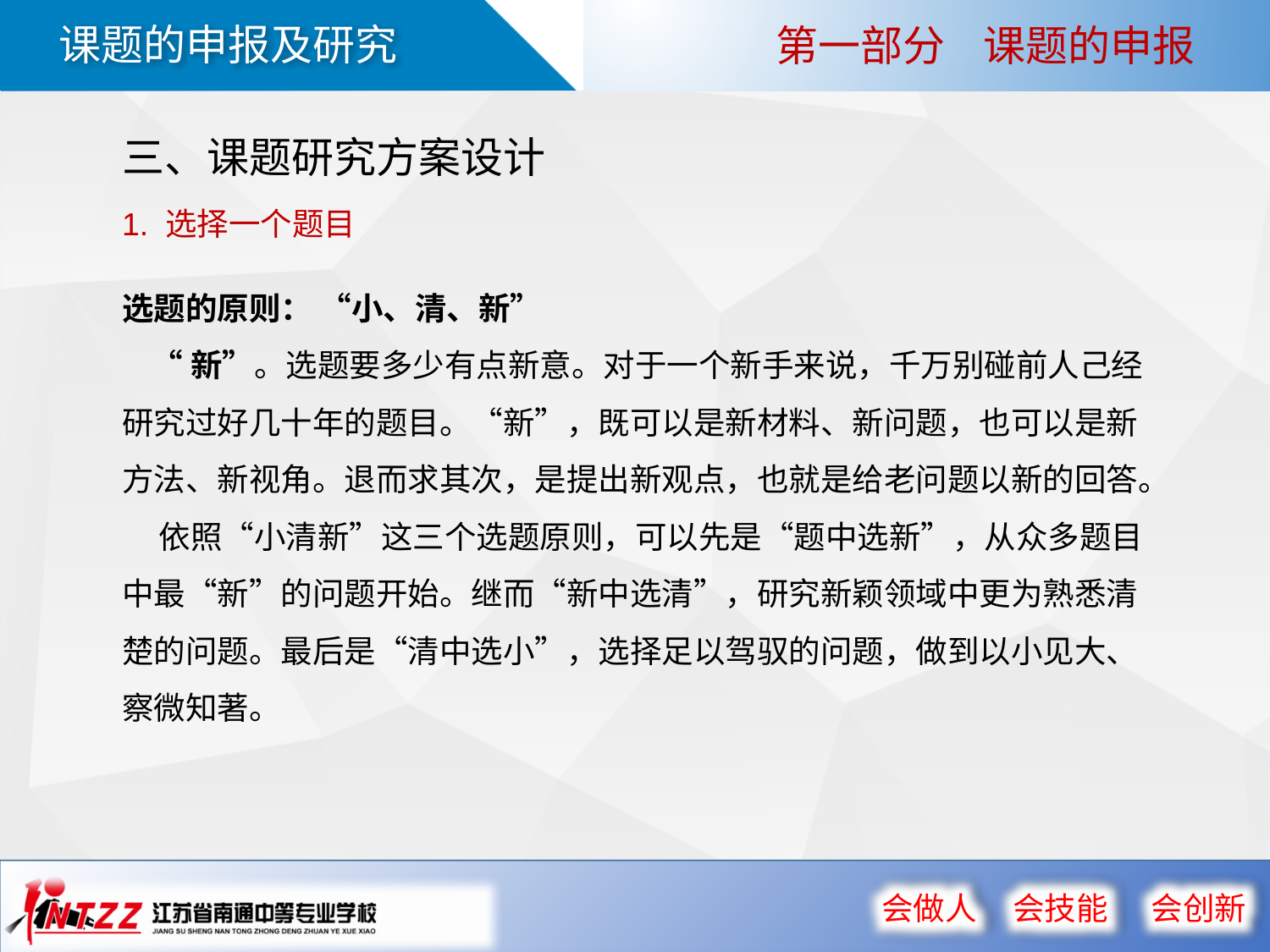

第一部分    课题的申报
三、课题研究方案设计
1. 选择一个题目
选题的原则： “小、清、新”
    “新”。选题要多少有点新意。对于一个新手来说，千万别碰前人己经研究过好几十年的题目。“新”，既可以是新材料、新问题，也可以是新方法、新视角。退而求其次，是提出新观点，也就是给老问题以新的回答。
    依照“小清新”这三个选题原则，可以先是“题中选新”，从众多题目中最“新”的问题开始。继而“新中选清”，研究新颖领域中更为熟悉清楚的问题。最后是“清中选小”，选择足以驾驭的问题，做到以小见大、察微知著。